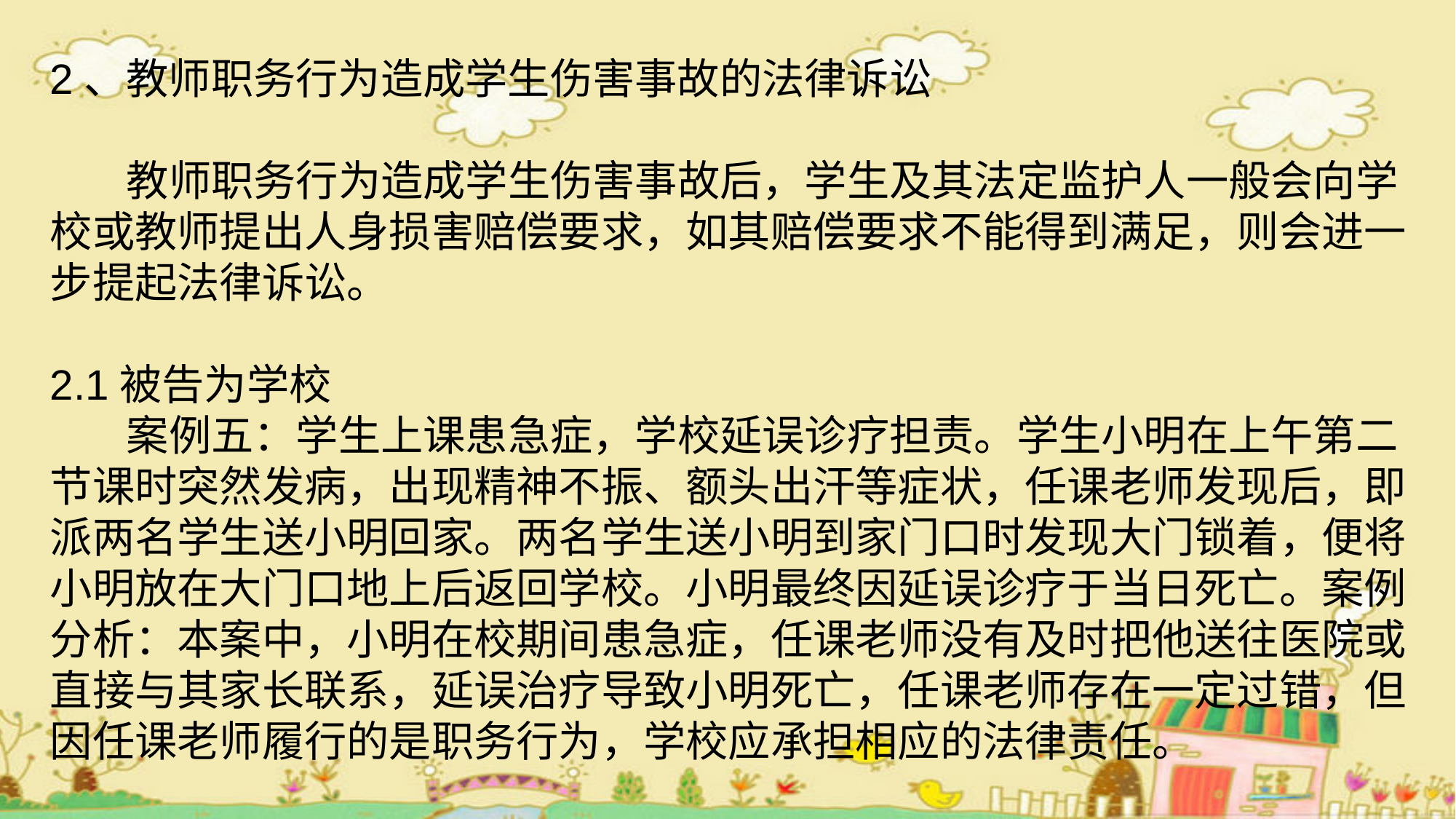

2、教师职务行为造成学生伤害事故的法律诉讼

       教师职务行为造成学生伤害事故后，学生及其法定监护人一般会向学校或教师提出人身损害赔偿要求，如其赔偿要求不能得到满足，则会进一步提起法律诉讼。

2.1被告为学校
       案例五：学生上课患急症，学校延误诊疗担责。学生小明在上午第二节课时突然发病，出现精神不振、额头出汗等症状，任课老师发现后，即派两名学生送小明回家。两名学生送小明到家门口时发现大门锁着，便将小明放在大门口地上后返回学校。小明最终因延误诊疗于当日死亡。案例分析：本案中，小明在校期间患急症，任课老师没有及时把他送往医院或直接与其家长联系，延误治疗导致小明死亡，任课老师存在一定过错，但因任课老师履行的是职务行为，学校应承担相应的法律责任。